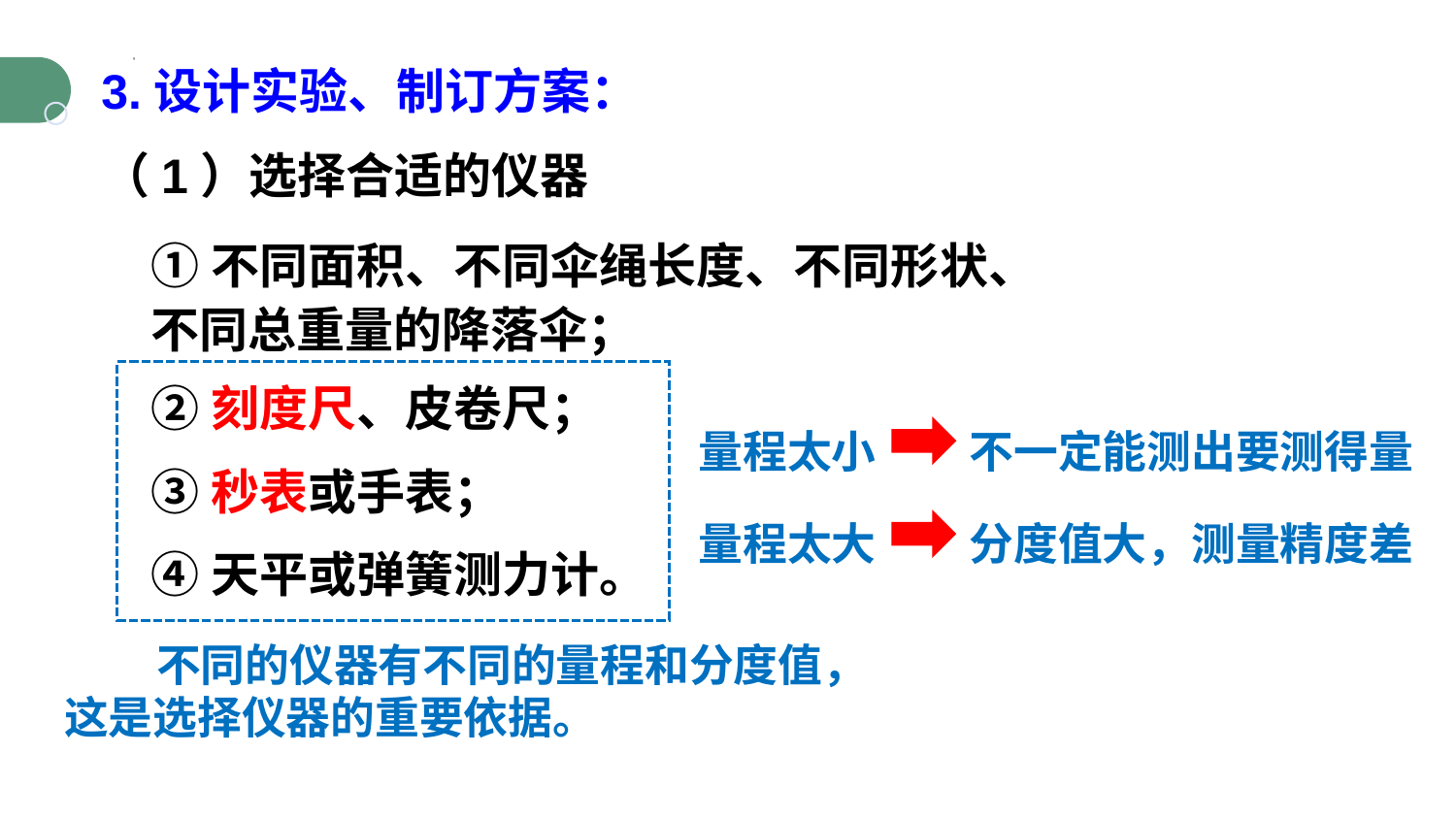

3.设计实验、制订方案：
（1）选择合适的仪器
①不同面积、不同伞绳长度、不同形状、不同总重量的降落伞；

②刻度尺、皮卷尺；
量程太小
不一定能测出要测得量

③秒表或手表；
量程太大
分度值大，测量精度差

④天平或弹簧测力计。
        不同的仪器有不同的量程和分度值，这是选择仪器的重要依据。